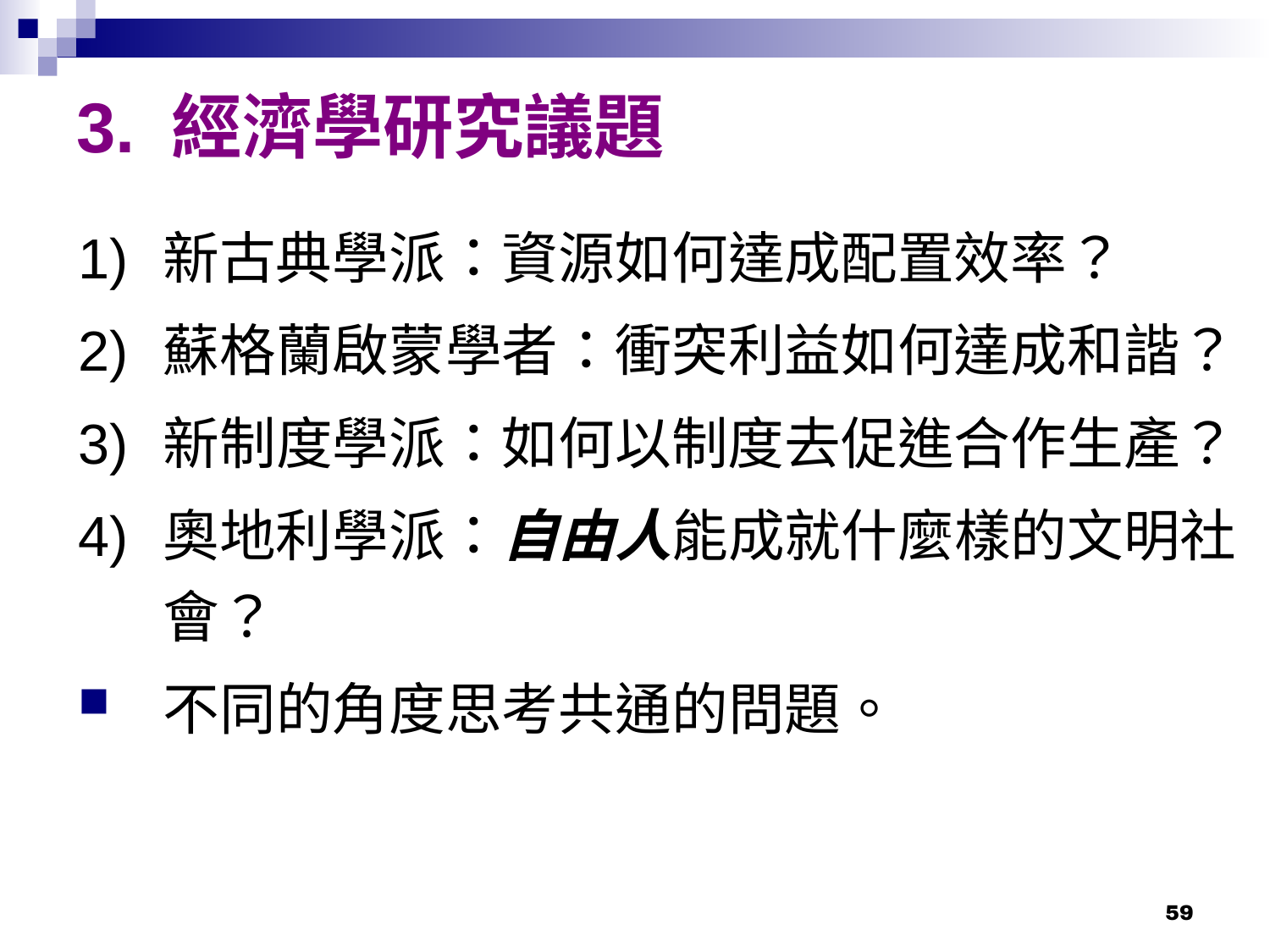

# 3. 經濟學研究議題
新古典學派：資源如何達成配置效率？
蘇格蘭啟蒙學者：衝突利益如何達成和諧？
新制度學派：如何以制度去促進合作生產？
奧地利學派：自由人能成就什麼樣的文明社會？
不同的角度思考共通的問題。
59